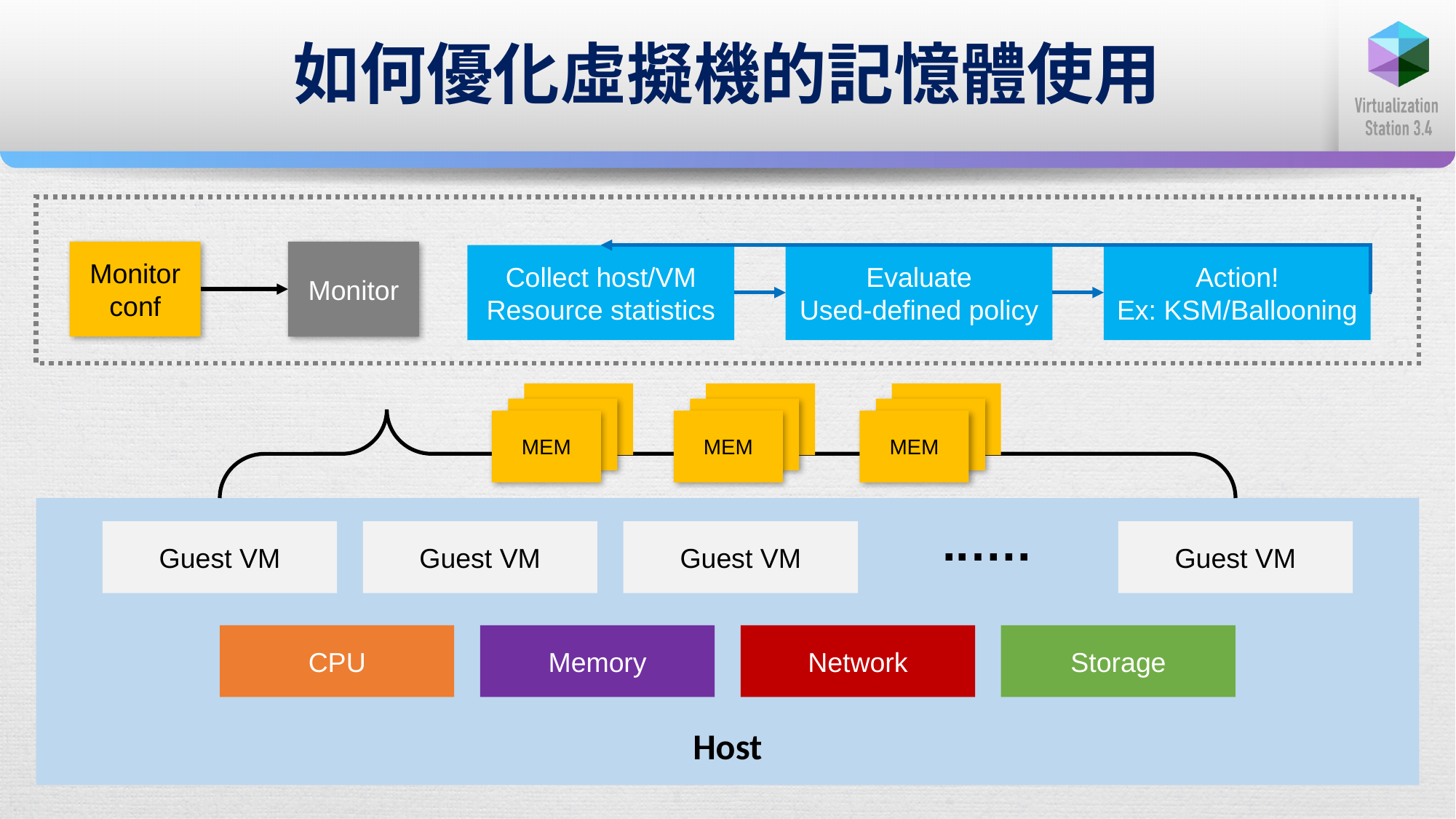

# 如何優化虛擬機的記憶體使用

Monitor
conf
Monitor
Collect host/VM
Resource statistics
Evaluate
Used-defined policy
Action!
Ex: KSM/Ballooning

MEM

MEM

MEM

..….
Guest VM
Guest VM
Guest VM
Guest VM
CPU
Memory
Network
Storage
Host